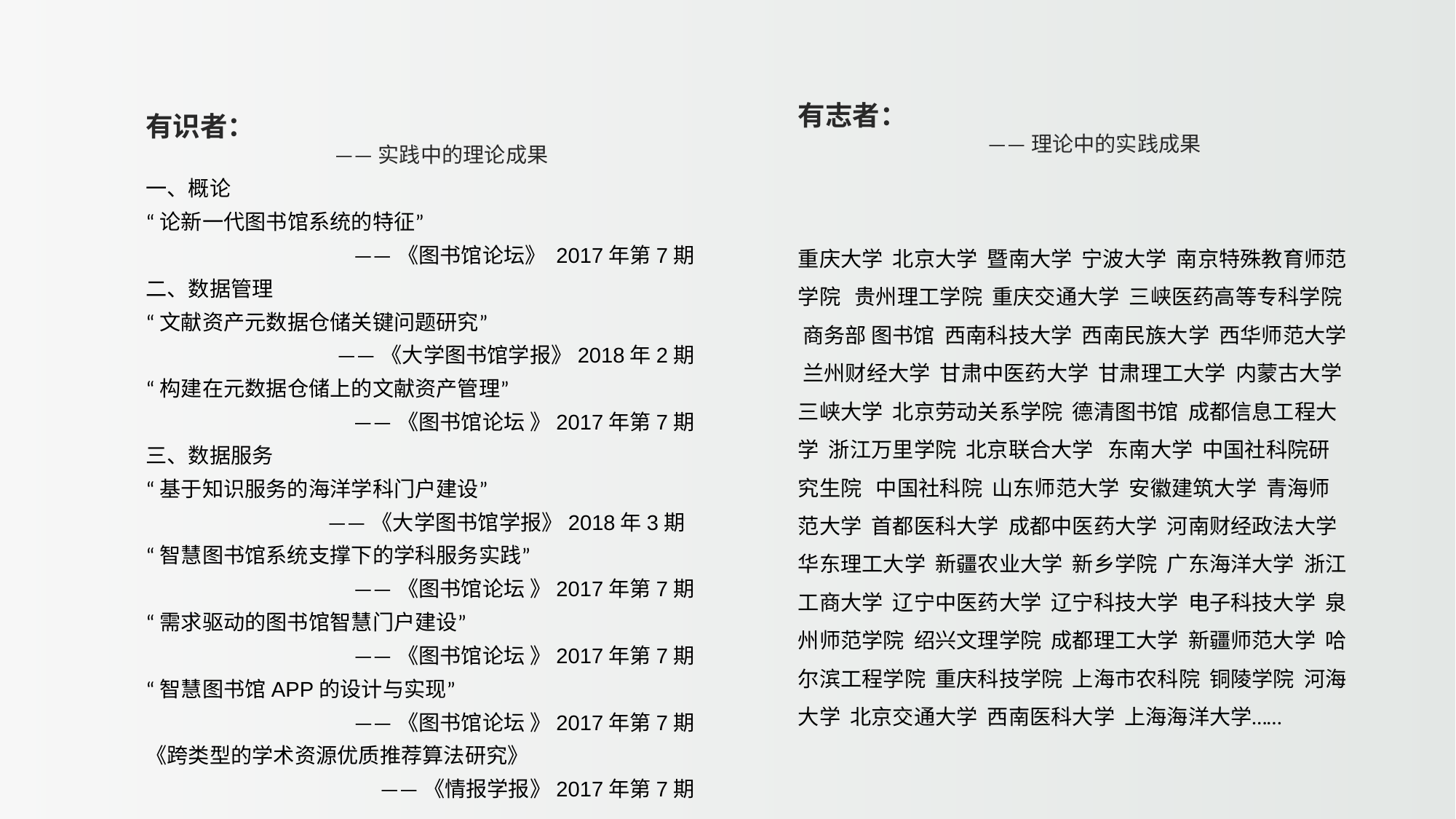

有志者：
         ——理论中的实践成果

重庆大学  北京大学  暨南大学  宁波大学  南京特殊教育师范学院   贵州理工学院  重庆交通大学  三峡医药高等专科学院   商务部 图书馆  西南科技大学  西南民族大学  西华师范大学  兰州财经大学  甘肃中医药大学  甘肃理工大学  内蒙古大学  三峡大学  北京劳动关系学院  德清图书馆  成都信息工程大学  浙江万里学院  北京联合大学   东南大学  中国社科院研究生院   中国社科院  山东师范大学  安徽建筑大学  青海师范大学  首都医科大学  成都中医药大学  河南财经政法大学  华东理工大学  新疆农业大学  新乡学院  广东海洋大学  浙江工商大学  辽宁中医药大学  辽宁科技大学  电子科技大学  泉州师范学院  绍兴文理学院  成都理工大学  新疆师范大学  哈尔滨工程学院  重庆科技学院  上海市农科院  铜陵学院  河海大学  北京交通大学  西南医科大学  上海海洋大学……

有识者：
         ——实践中的理论成果
一、概论
“论新一代图书馆系统的特征”
                                    ——《图书馆论坛》 2017年第7期
二、数据管理
“文献资产元数据仓储关键问题研究”
                                  ——《大学图书馆学报》2018年2期
“构建在元数据仓储上的文献资产管理”
                                  ——《图书馆论坛 》2017年第7期
三、数据服务
“基于知识服务的海洋学科门户建设”
                                   ——《大学图书馆学报》2018年3期
“智慧图书馆系统支撑下的学科服务实践”
                                   ——《图书馆论坛 》2017年第7期
“需求驱动的图书馆智慧门户建设”
                      ——《图书馆论坛 》2017年第7期
“智慧图书馆APP的设计与实现”
——《图书馆论坛 》2017年第7期
《跨类型的学术资源优质推荐算法研究》
——《情报学报》2017年第7期